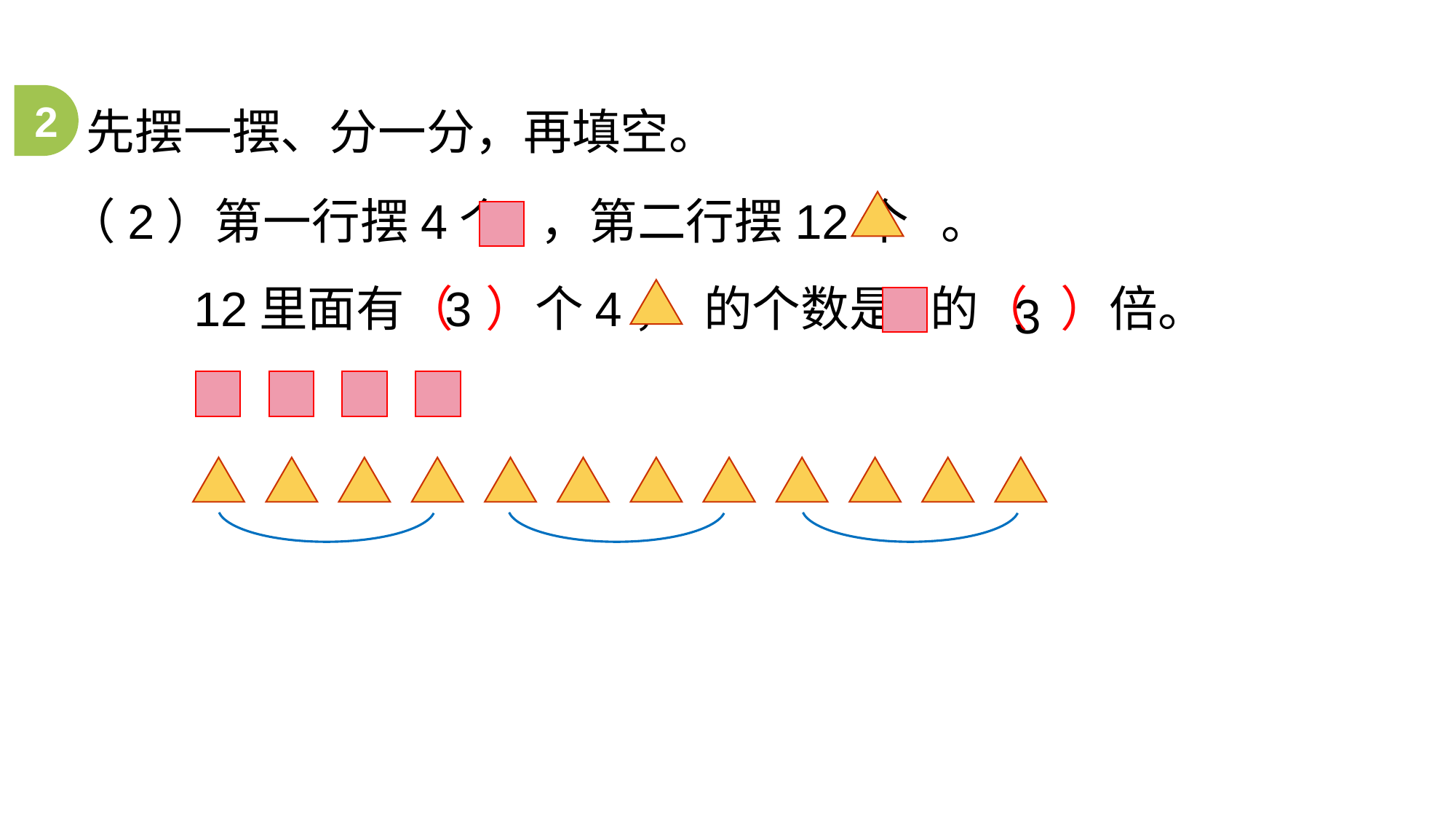

2
先摆一摆、分一分，再填空。
（2）第一行摆4个   ，第二行摆12个   。

3
12里面有（   ）个4，  的个数是   的（   ）倍。
3